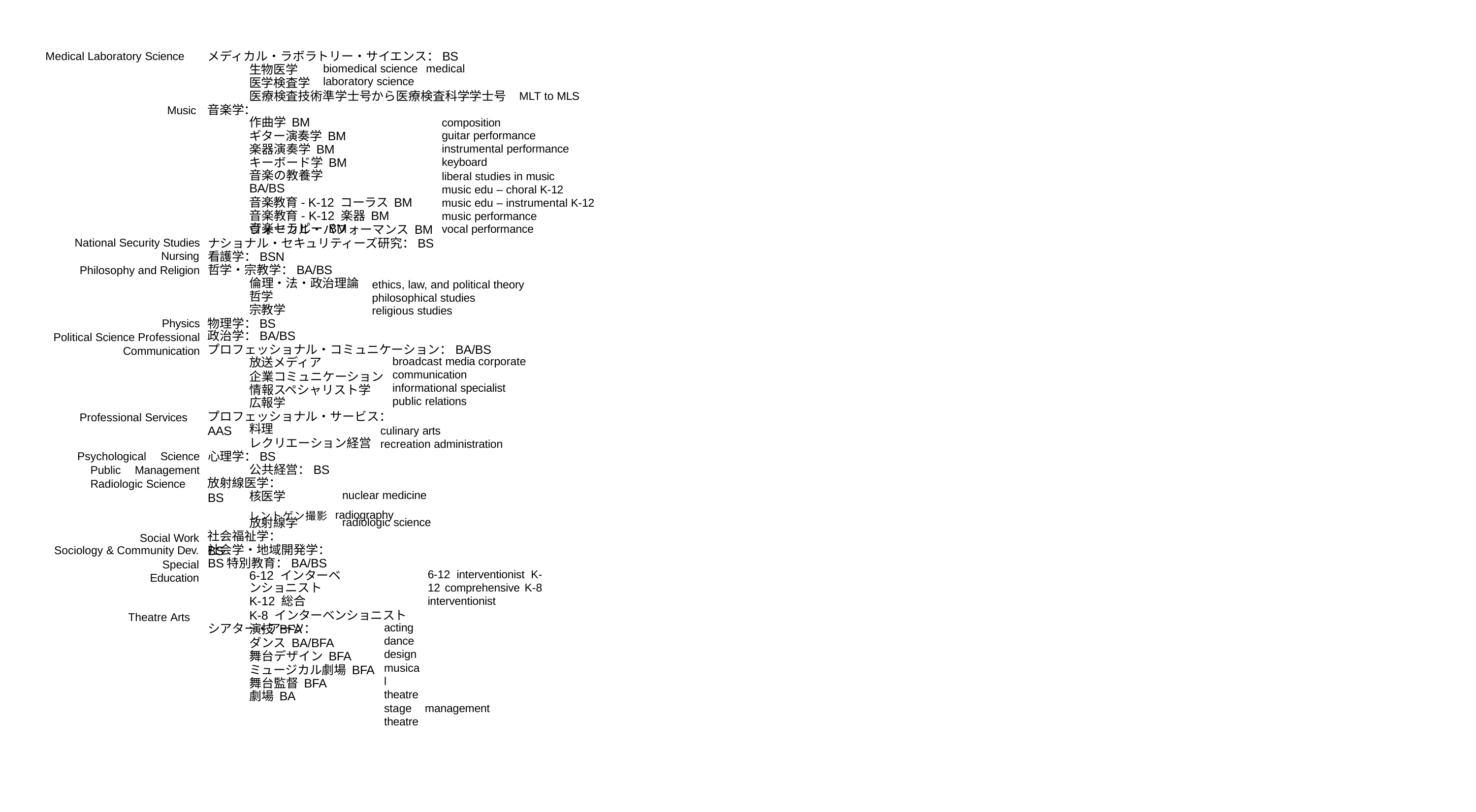

メディカル・ラボラトリー・サイエンス：BS
Medical Laboratory Science
biomedical science medical laboratory science
生物医学
医学検査学
医療検査技術準学士号から医療検査科学学士号
MLT to MLS
音楽学：
Music
作曲学 BM
ギター演奏学 BM楽器演奏学 BM キーボード学 BM
音楽の教養学 BA/BS
音楽教育- K-12 コーラス BM音楽教育- K-12 楽器 BM
音楽セラピー BM
composition
guitar performance instrumental performance keyboard
liberal studies in music music edu – choral K-12
music edu – instrumental K-12 music performance
vocal performance
ヴォーカル・パフォーマンス BM
ナショナル・セキュリティーズ研究：BS看護学：BSN
哲学・宗教学：BA/BS
National Security Studies
Nursing
Philosophy and Religion
倫理・法・政治理論哲学
宗教学物理学：BS
ethics, law, and political theory philosophical studies
religious studies
Physics Political Science Professional Communication
政治学：BA/BS
プロフェッショナル・コミュニケーション：BA/BS
broadcast media corporate communication informational specialist public relations
放送メディア
企業コミュニケーション情報スペシャリスト学
広報学
プロフェッショナル・サービス：AAS
Professional Services
料理
レクリエーション経営心理学：BS
公共経営：BS
culinary arts
recreation administration
Psychological Science Public Management Radiologic Science
放射線医学：BS
nuclear medicine
核医学
レントゲン撮影 radiography
radiologic science
放射線学
社会福祉学：BS
Social Work Sociology & Community Dev.
Special Education
社会学・地域開発学：BS特別教育：BA/BS
6-12 インターベンショニスト
K-12 総合
K-8 インターベンショニストシアター・アーツ：
6-12 interventionist K-12 comprehensive K-8 interventionist
Theatre Arts
acting dance design
musical theatre
stage management theatre
演技 BFA
ダンス BA/BFA 舞台デザイン BFA
ミュージカル劇場 BFA舞台監督 BFA
劇場 BA